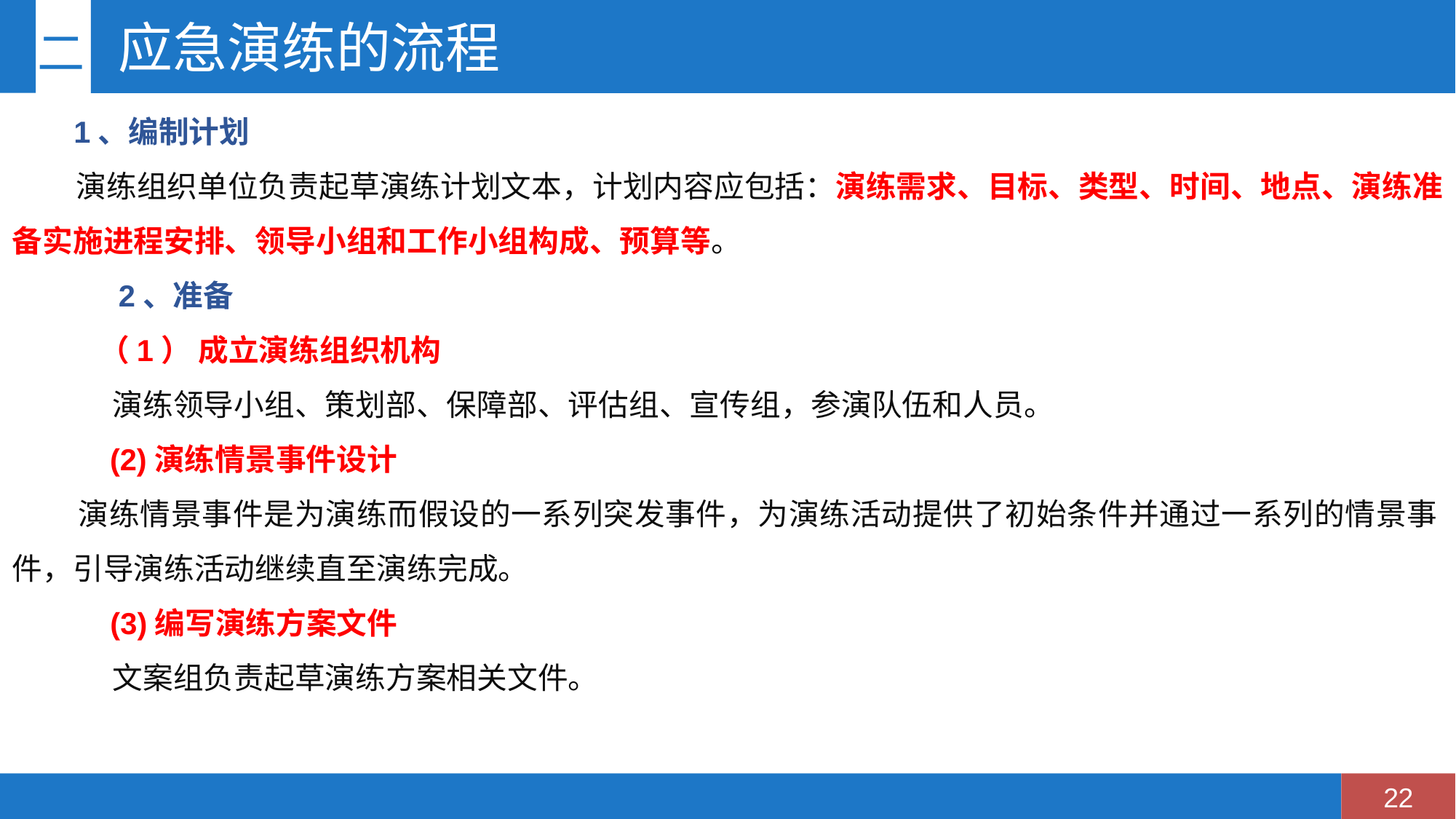

# 二	应急演练的流程
   1、编制计划
   演练组织单位负责起草演练计划文本，计划内容应包括：演练需求、目标、类型、时间、地点、演练准备实施进程安排、领导小组和工作小组构成、预算等。
    2、准备
 （1） 成立演练组织机构
   演练领导小组、策划部、保障部、评估组、宣传组，参演队伍和人员。
   (2)演练情景事件设计
   演练情景事件是为演练而假设的一系列突发事件，为演练活动提供了初始条件并通过一系列的情景事件，引导演练活动继续直至演练完成。
   (3)编写演练方案文件
   文案组负责起草演练方案相关文件。

22